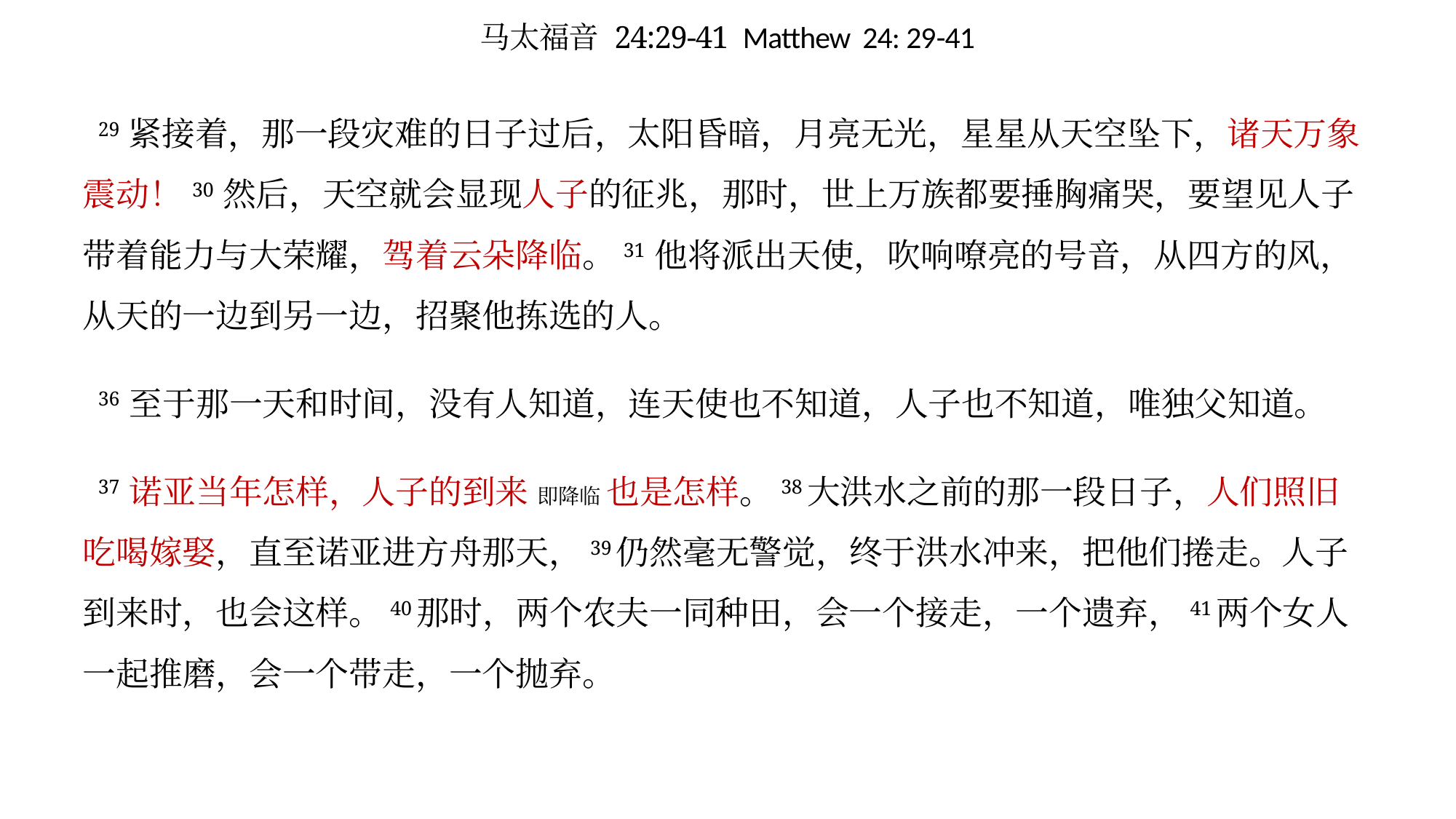

# 马太福音 24:29-41  Matthew  24: 29-41
   29 紧接着，那一段灾难的日子过后，太阳昏暗，月亮无光，星星从天空坠下，诸天万象震动！ 30 然后，天空就会显现人子的征兆，那时，世上万族都要捶胸痛哭，要望见人子带着能力与大荣耀，驾着云朵降临。31 他将派出天使，吹响嘹亮的号音，从四方的风，从天的一边到另一边，招聚他拣选的人。
   36 至于那一天和时间，没有人知道，连天使也不知道，人子也不知道，唯独父知道。
   37 诺亚当年怎样，人子的到来 即降临 也是怎样。38大洪水之前的那一段日子，人们照旧吃喝嫁娶，直至诺亚进方舟那天，39仍然毫无警觉，终于洪水冲来，把他们捲走。人子到来时，也会这样。40那时，两个农夫一同种田，会一个接走，一个遗弃，41两个女人一起推磨，会一个带走，一个抛弃。